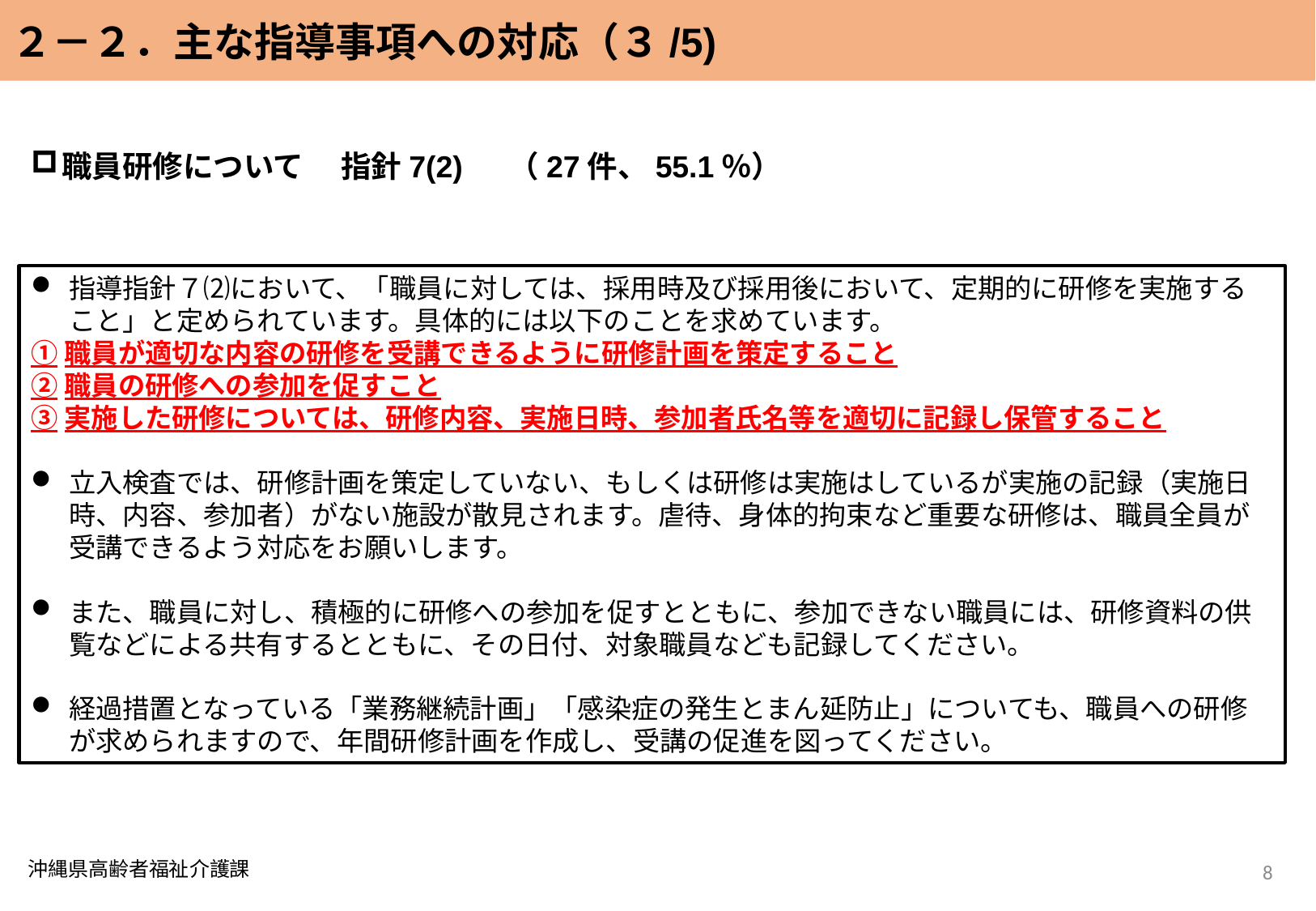

２－２．主な指導事項への対応（３/5)
職員研修について　 指針7(2) 　（27件、55.1％）
指導指針７⑵において、「職員に対しては、採用時及び採用後において、定期的に研修を実施すること」と定められています。具体的には以下のことを求めています。
①職員が適切な内容の研修を受講できるように研修計画を策定すること
②職員の研修への参加を促すこと
③実施した研修については、研修内容、実施日時、参加者氏名等を適切に記録し保管すること

立入検査では、研修計画を策定していない、もしくは研修は実施はしているが実施の記録（実施日時、内容、参加者）がない施設が散見されます。虐待、身体的拘束など重要な研修は、職員全員が受講できるよう対応をお願いします。

また、職員に対し、積極的に研修への参加を促すとともに、参加できない職員には、研修資料の供覧などによる共有するとともに、その日付、対象職員なども記録してください。

経過措置となっている「業務継続計画」「感染症の発生とまん延防止」についても、職員への研修が求められますので、年間研修計画を作成し、受講の促進を図ってください。
沖縄県高齢者福祉介護課
8